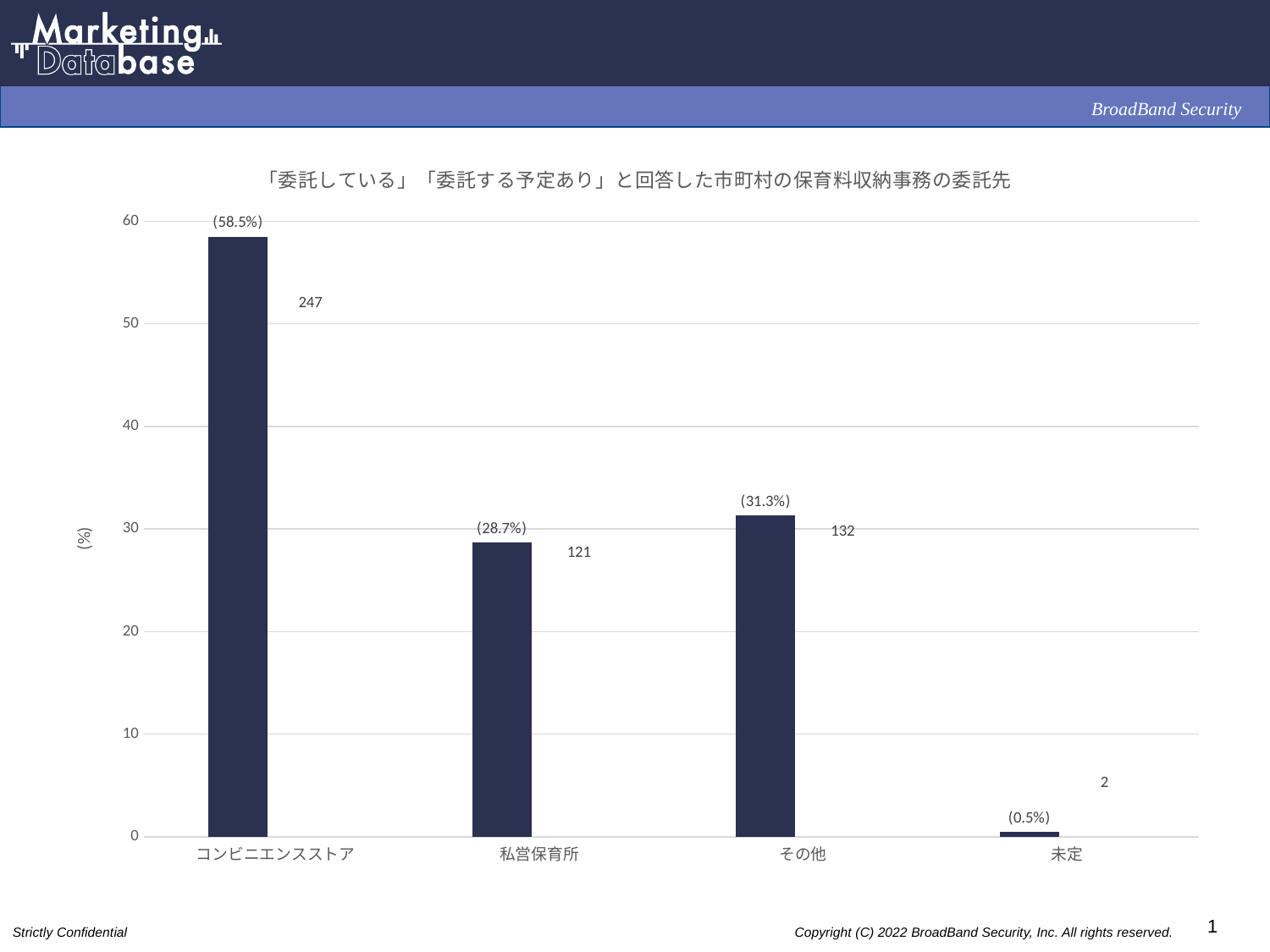

### Chart: 「委託している」「委託する予定あり」と回答した市町村の保育料収納事務の委託先

| Category | % | 件数 |
|---|---|---|
| コンビニエンスストア | 58.5 | 247.0 |
| 私営保育所 | 28.7 | 121.0 |
| その他 | 31.3 | 132.0 |
| 未定 | 0.5 | 2.0 |